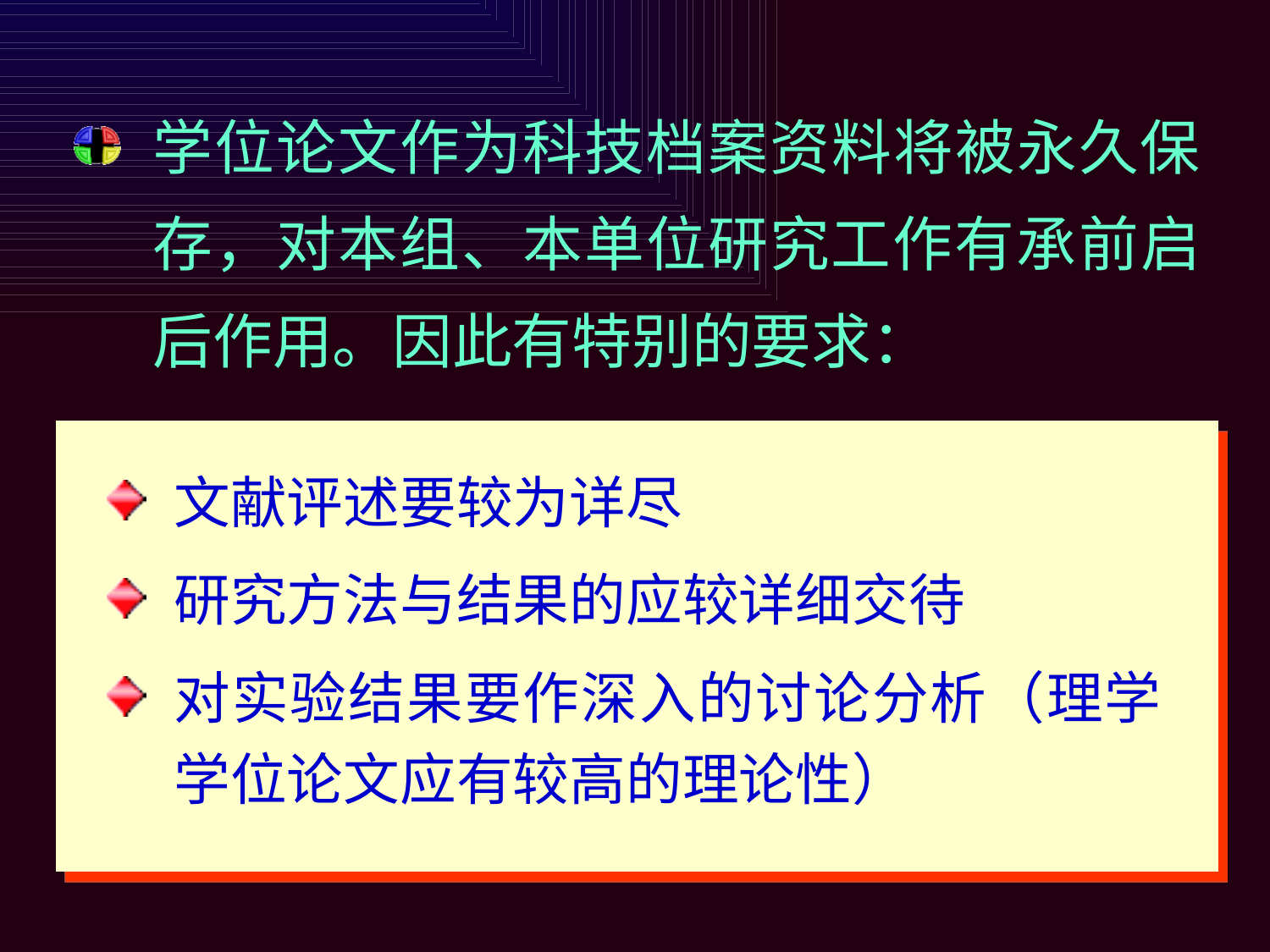

# 学位论文作为科技档案资料将被永久保存，对本组、本单位研究工作有承前启后作用。因此有特别的要求：

文献评述要较为详尽
研究方法与结果的应较详细交待
对实验结果要作深入的讨论分析（理学学位论文应有较高的理论性）